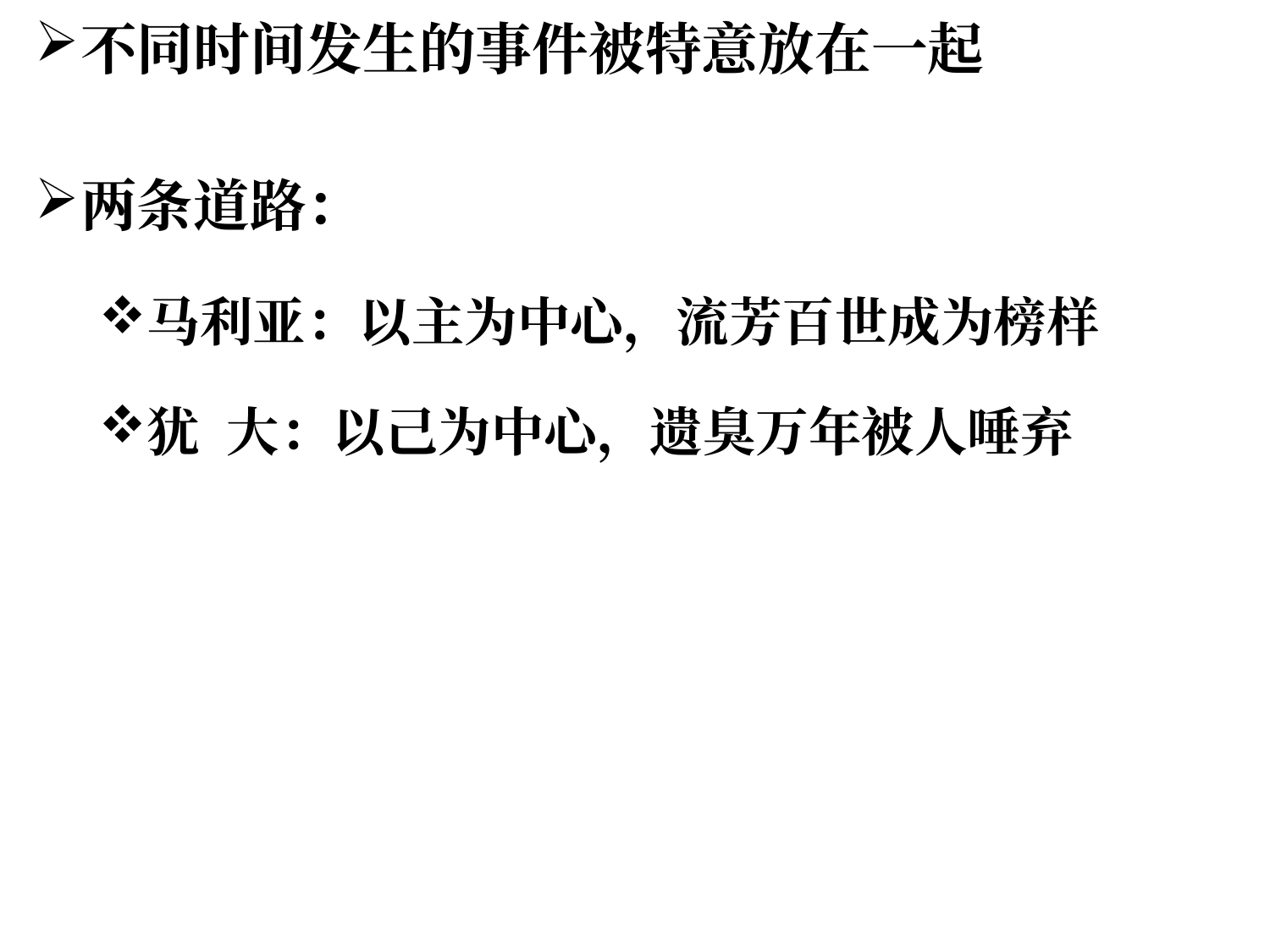

不同时间发生的事件被特意放在一起

两条道路：

马利亚：以主为中心，流芳百世成为榜样

犹  大：以己为中心，遗臭万年被人唾弃